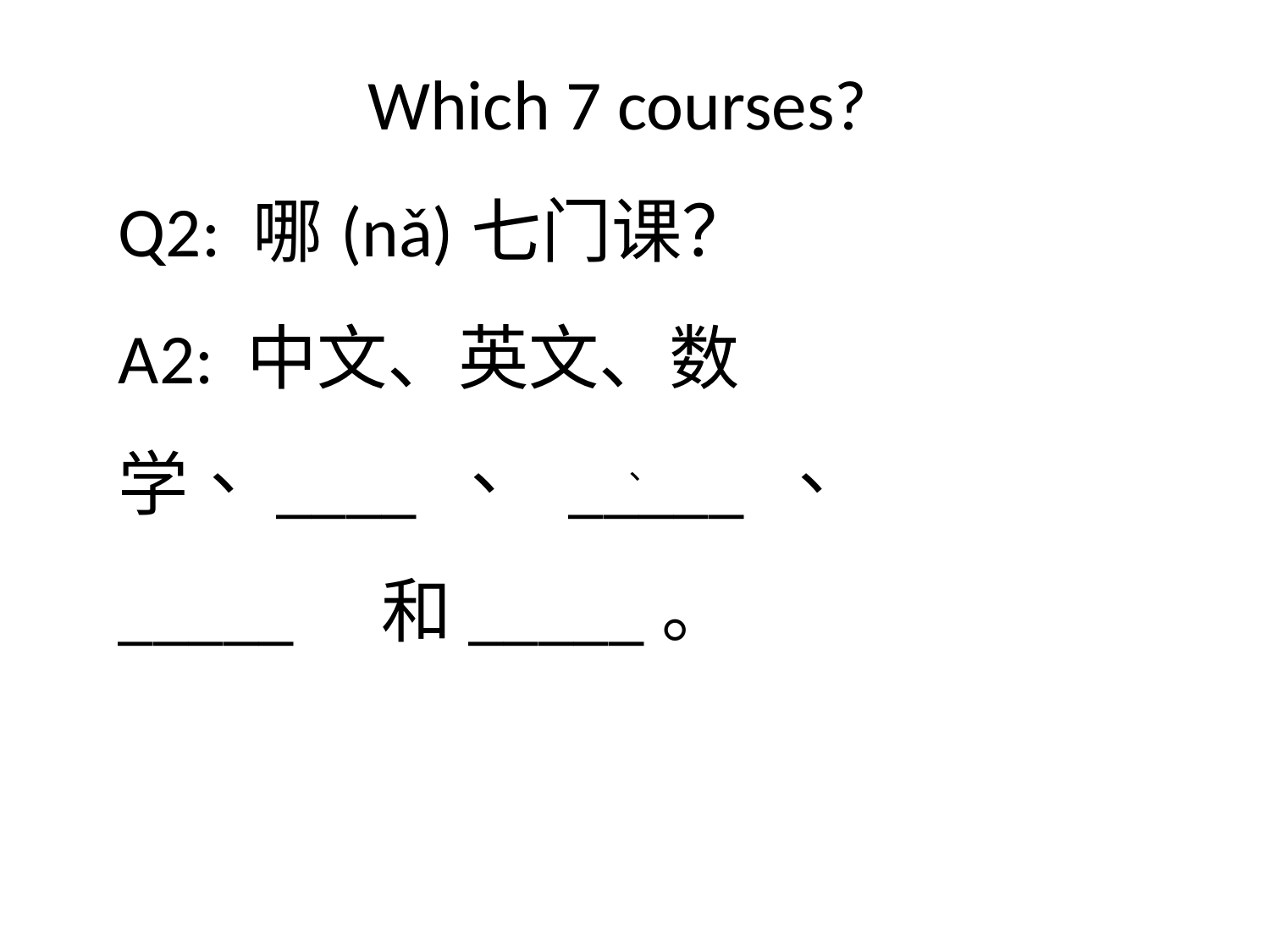

Which 7 courses?
Q2: 哪(nǎ)七门课？
A2: 中文、英文、数学、____ 、  _____ 、  _____　和_____。
、